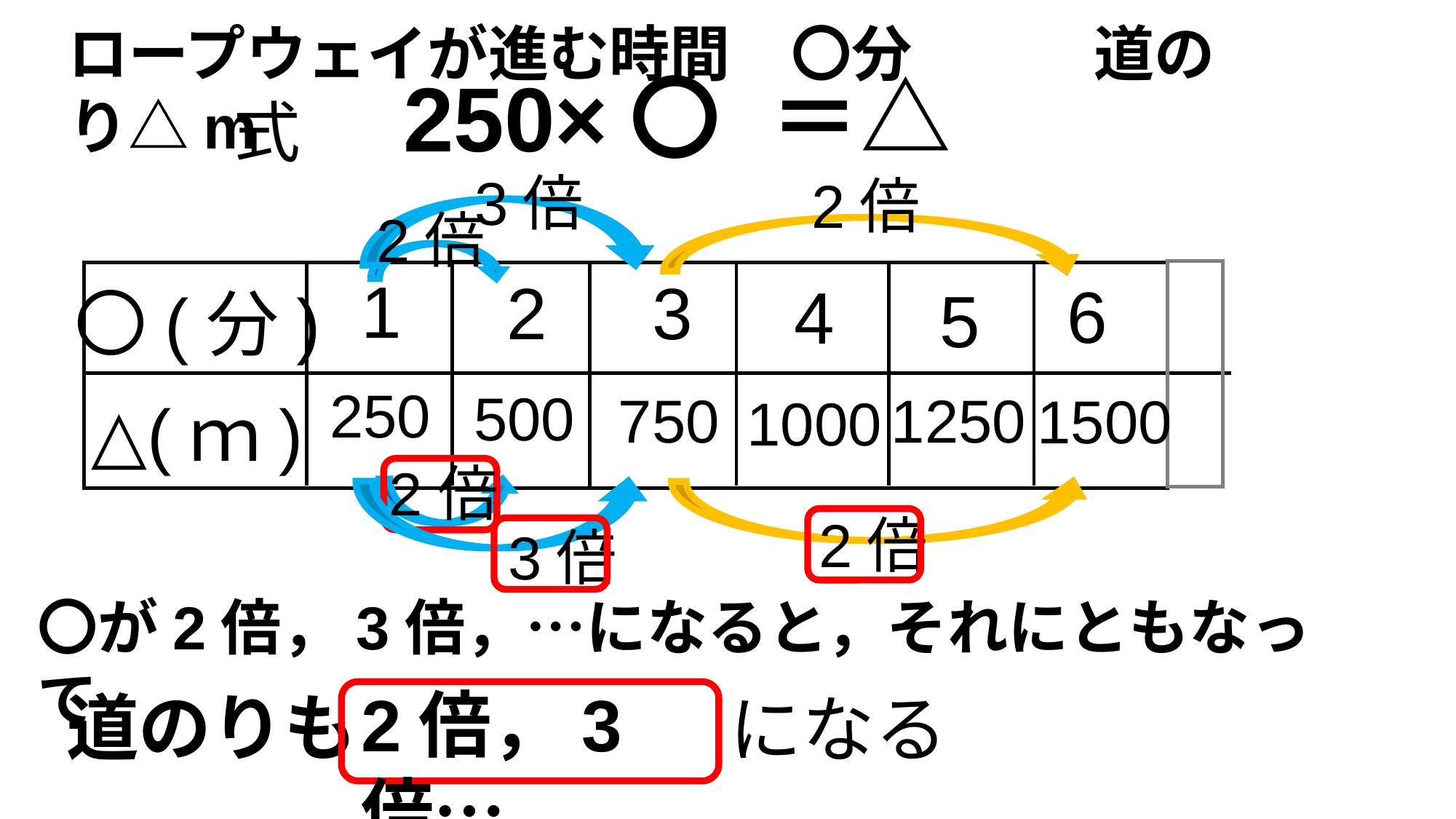

ロープウェイが進む時間　〇分　　　道のり△m
250×〇
＝△
式
3倍
2倍
2倍

1
2
3

6
4
5
〇(分)
250
500
750
1250
1500
1000
△(ｍ)
2倍

2倍

3倍

〇が2倍，3倍，…になると，それにともなって
2倍，3倍…
道のりも
になる